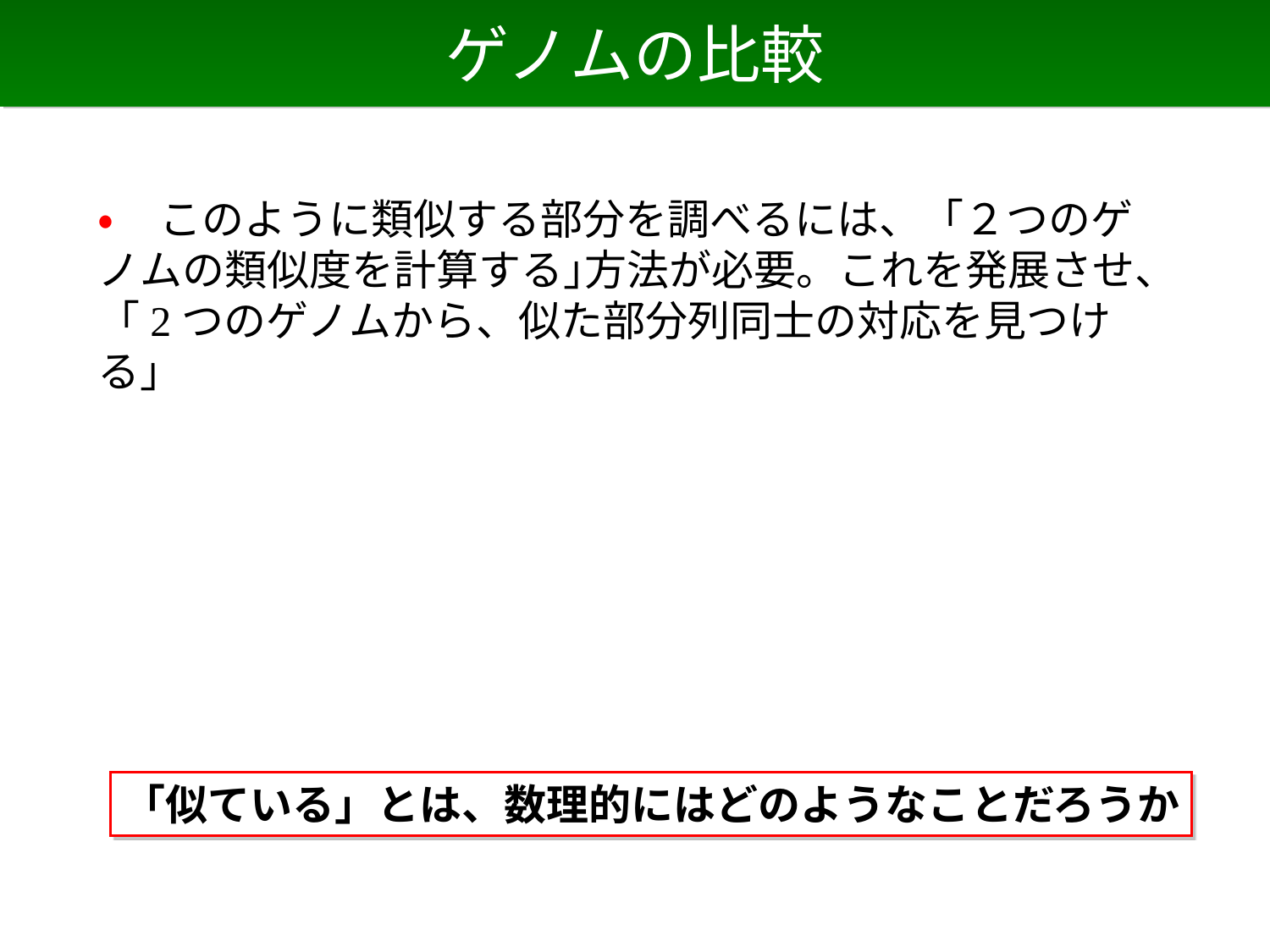

# ゲノムの比較
• このように類似する部分を調べるには、「２つのゲノムの類似度を計算する｣方法が必要。これを発展させ、「2つのゲノムから、似た部分列同士の対応を見つける」
「似ている」とは、数理的にはどのようなことだろうか